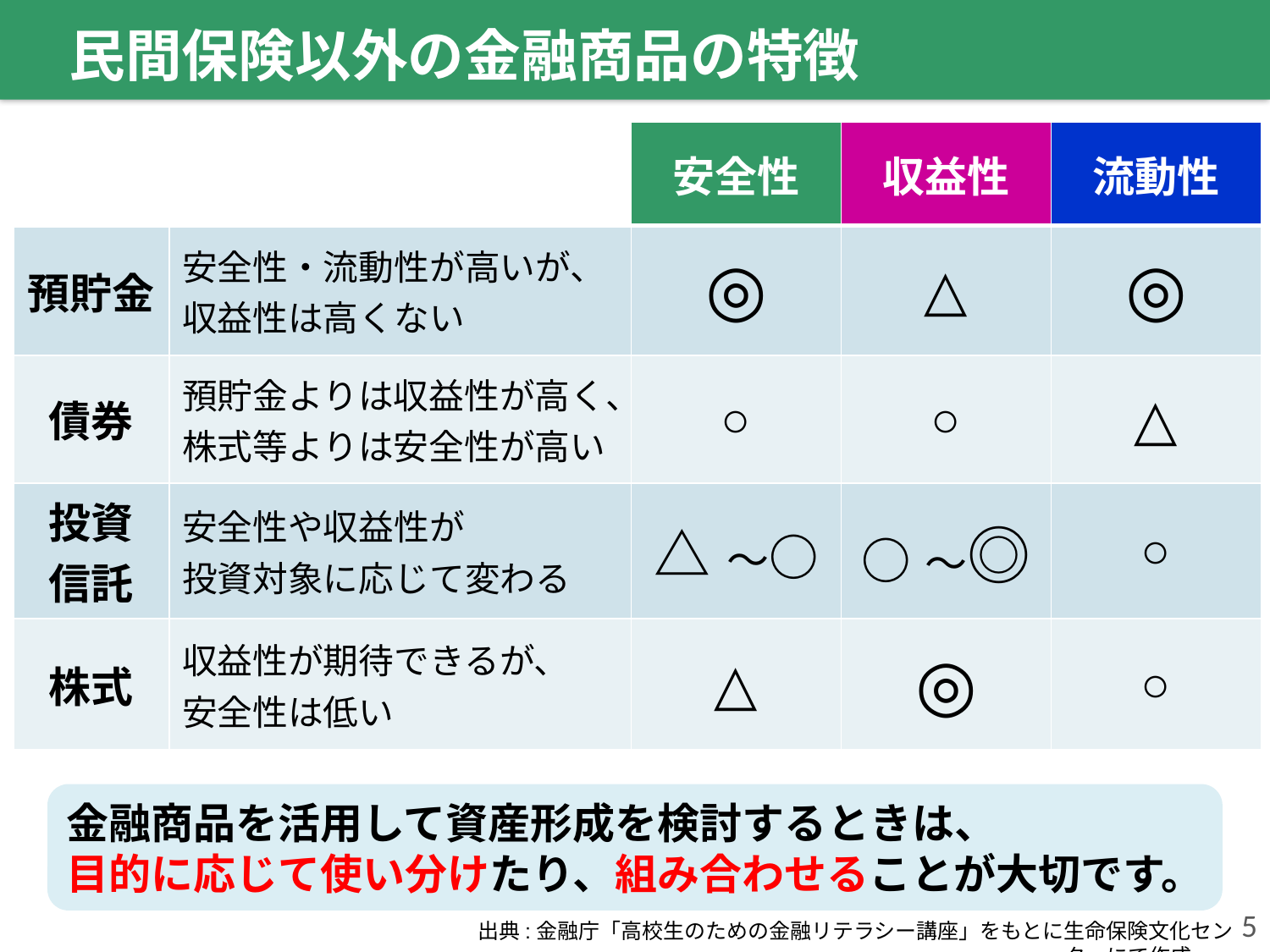

民間保険以外の金融商品の特徴
|  |  | 安全性 | 収益性 | 流動性 |
| --- | --- | --- | --- | --- |
| 預貯金 | 安全性・流動性が高いが、 収益性は高くない | ◎ | △ | ◎ |
| 債券 | 預貯金よりは収益性が高く、株式等よりは安全性が高い | ○ | ○ | △ |
| 投資 信託 | 安全性や収益性が 投資対象に応じて変わる | △～○ | ○～◎ | ○ |
| 株式 | 収益性が期待できるが、 安全性は低い | △ | ◎ | ○ |
金融商品を活用して資産形成を検討するときは、
目的に応じて使い分けたり、組み合わせることが大切です。
5
出典:金融庁「高校生のための金融リテラシー講座」をもとに生命保険文化センターにて作成